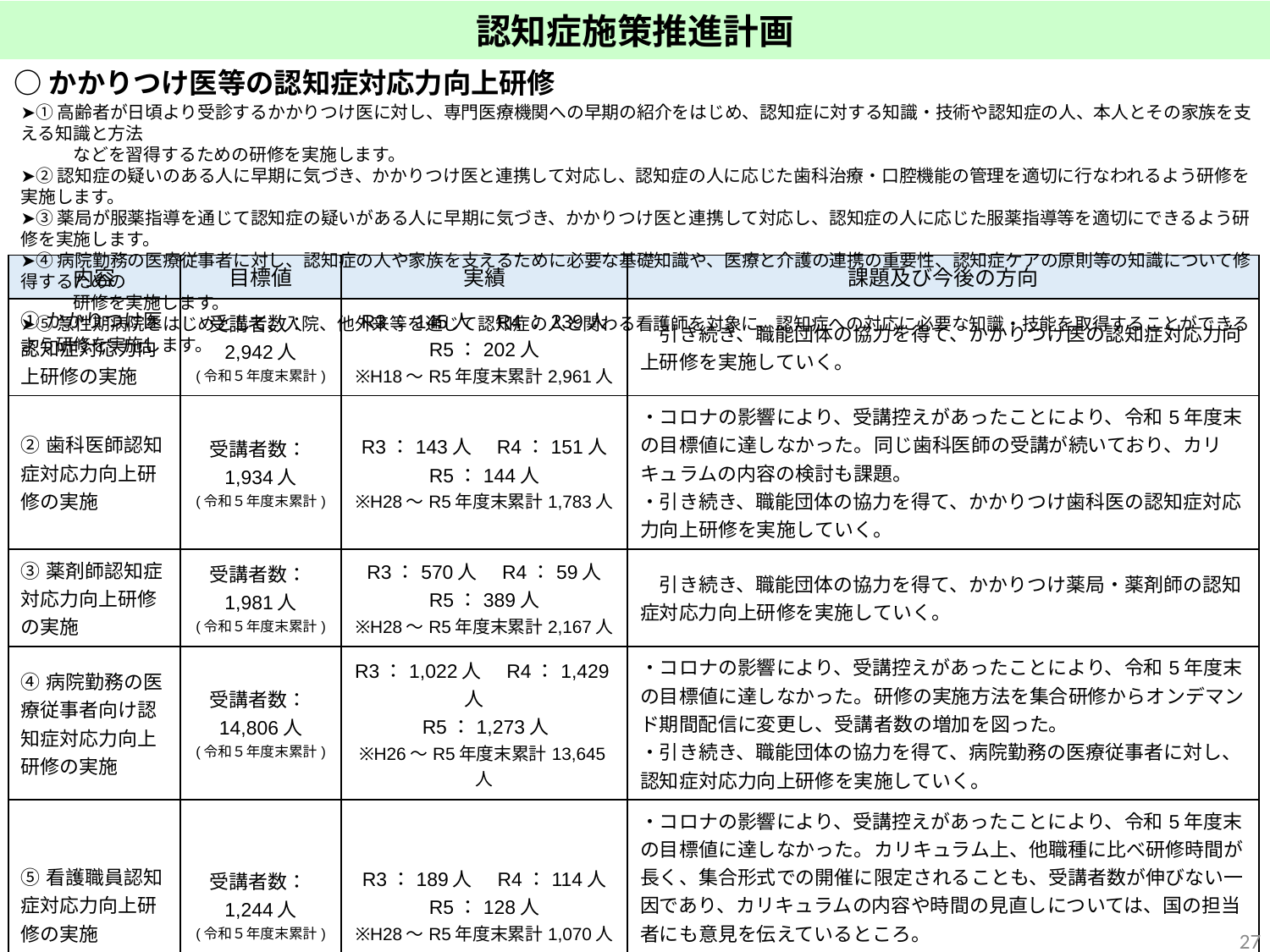

認知症施策推進計画
○かかりつけ医等の認知症対応力向上研修
➤①高齢者が日頃より受診するかかりつけ医に対し、専門医療機関への早期の紹介をはじめ、認知症に対する知識・技術や認知症の人、本人とその家族を支える知識と方法
　　　などを習得するための研修を実施します。
➤②認知症の疑いのある人に早期に気づき、かかりつけ医と連携して対応し、認知症の人に応じた歯科治療・口腔機能の管理を適切に行なわれるよう研修を実施します。
➤③薬局が服薬指導を通じて認知症の疑いがある人に早期に気づき、かかりつけ医と連携して対応し、認知症の人に応じた服薬指導等を適切にできるよう研修を実施します。
➤④病院勤務の医療従事者に対し、認知症の人や家族を支えるために必要な基礎知識や、医療と介護の連携の重要性、認知症ケアの原則等の知識について修得するための
　　　研修を実施します。
➤⑤急性期病院をはじめとして、入院、他外来等を通じて認知症の人と関わる看護師を対象に、認知症への対応に必要な知識・技能を取得することができるよう研修を実施します。
| 内容 | 目標値 | 実績 | 課題及び今後の方向 |
| --- | --- | --- | --- |
| ①かかりつけ医認知症対応力向上研修の実施 | 受講者数：2,942人 (令和５年度末累計) | R3：145人　R4：239人 R5：202人 ※H18～R5年度末累計2,961人 | 引き続き、職能団体の協力を得て、かかりつけ医の認知症対応力向上研修を実施していく。 |
| ②歯科医師認知症対応力向上研修の実施 | 受講者数：1,934人 (令和５年度末累計) | R3：143人　R4：151人 R5：144人 ※H28～R5年度末累計1,783人 | ・コロナの影響により、受講控えがあったことにより、令和5年度末の目標値に達しなかった。同じ歯科医師の受講が続いており、カリキュラムの内容の検討も課題。 ・引き続き、職能団体の協力を得て、かかりつけ歯科医の認知症対応力向上研修を実施していく。 |
| ③薬剤師認知症対応力向上研修の実施 | 受講者数：1,981人 (令和５年度末累計) | R3：570人　R4：59人 R5：389人 ※H28～R5年度末累計2,167人 | 引き続き、職能団体の協力を得て、かかりつけ薬局・薬剤師の認知症対応力向上研修を実施していく。 |
| ④病院勤務の医療従事者向け認知症対応力向上研修の実施 | 受講者数：14,806人 (令和５年度末累計) | R3：1,022人　R4：1,429人　 　　　 R5：1,273人 ※H26～R5年度末累計13,645人 | ・コロナの影響により、受講控えがあったことにより、令和5年度末の目標値に達しなかった。研修の実施方法を集合研修からオンデマンド期間配信に変更し、受講者数の増加を図った。 ・引き続き、職能団体の協力を得て、病院勤務の医療従事者に対し、認知症対応力向上研修を実施していく。 |
| ⑤看護職員認知症対応力向上研修の実施 | 受講者数：1,244人 (令和５年度末累計) | R3：189人　R4：114人 R5：128人 ※H28～R5年度末累計1,070人 | ・コロナの影響により、受講控えがあったことにより、令和5年度末の目標値に達しなかった。カリキュラム上、他職種に比べ研修時間が長く、集合形式での開催に限定されることも、受講者数が伸びない一因であり、カリキュラムの内容や時間の見直しについては、国の担当者にも意見を伝えているところ。 ・引き続き、職能団体の協力を得て、看護職員の認知症対応力向上研修を実施していく。 |
| （参考）病院勤務以外の看護師等認知症対応力向上研修の実施 | ￣ | R４：131人　R５：230人 ※R４～R5年度末累計361人 | ・府認知症施策推進計画2024に掲げた目標値（令和8年度末累計受講者数　655人）達成に向け、引き続き、職能団体の協力を得て、病院勤務以外の看護師や歯科衛生士等の認知症対応力向上研修を実施していく。 |
27